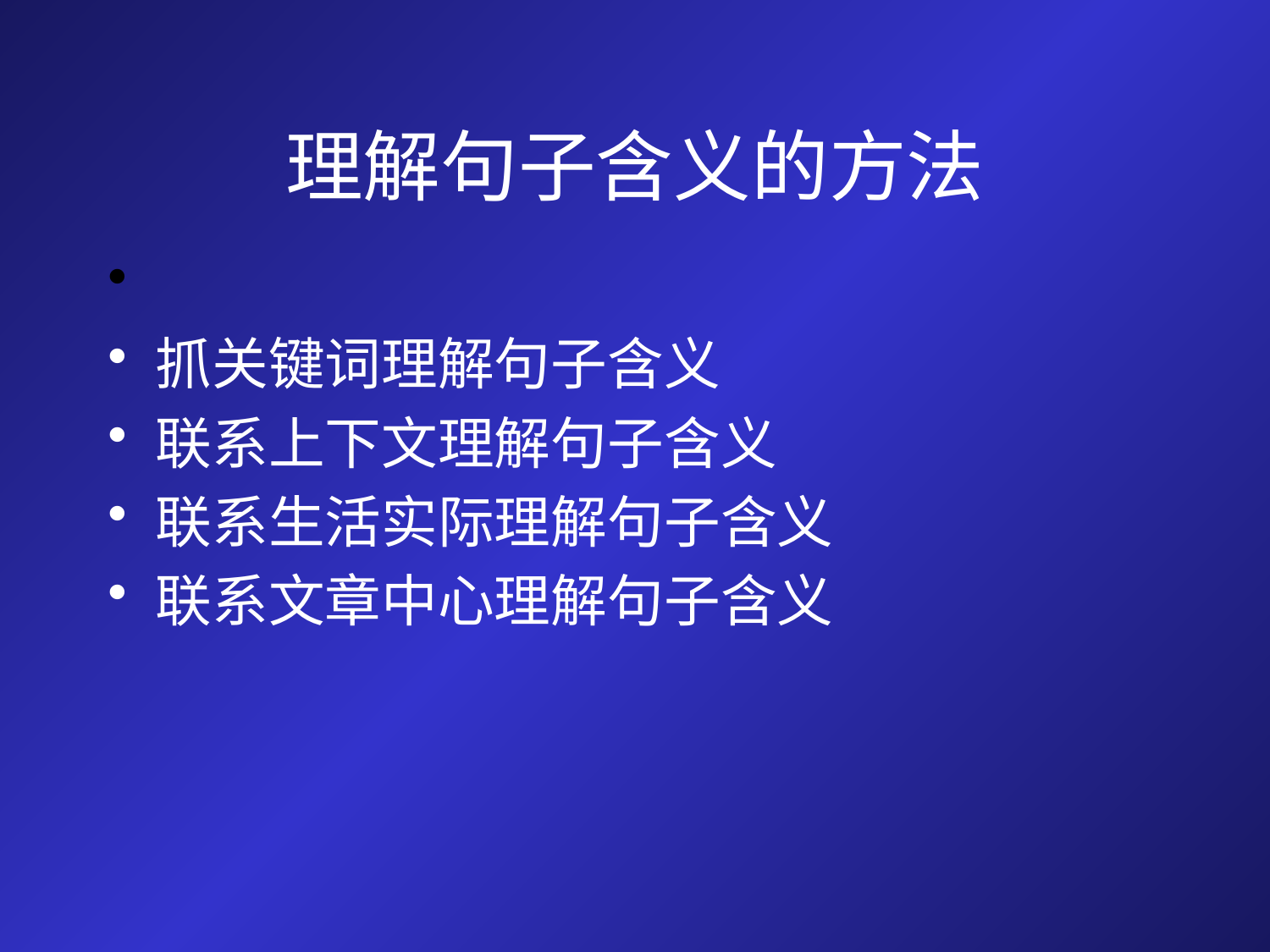

# 理解句子含义的方法

抓关键词理解句子含义
联系上下文理解句子含义
联系生活实际理解句子含义
联系文章中心理解句子含义